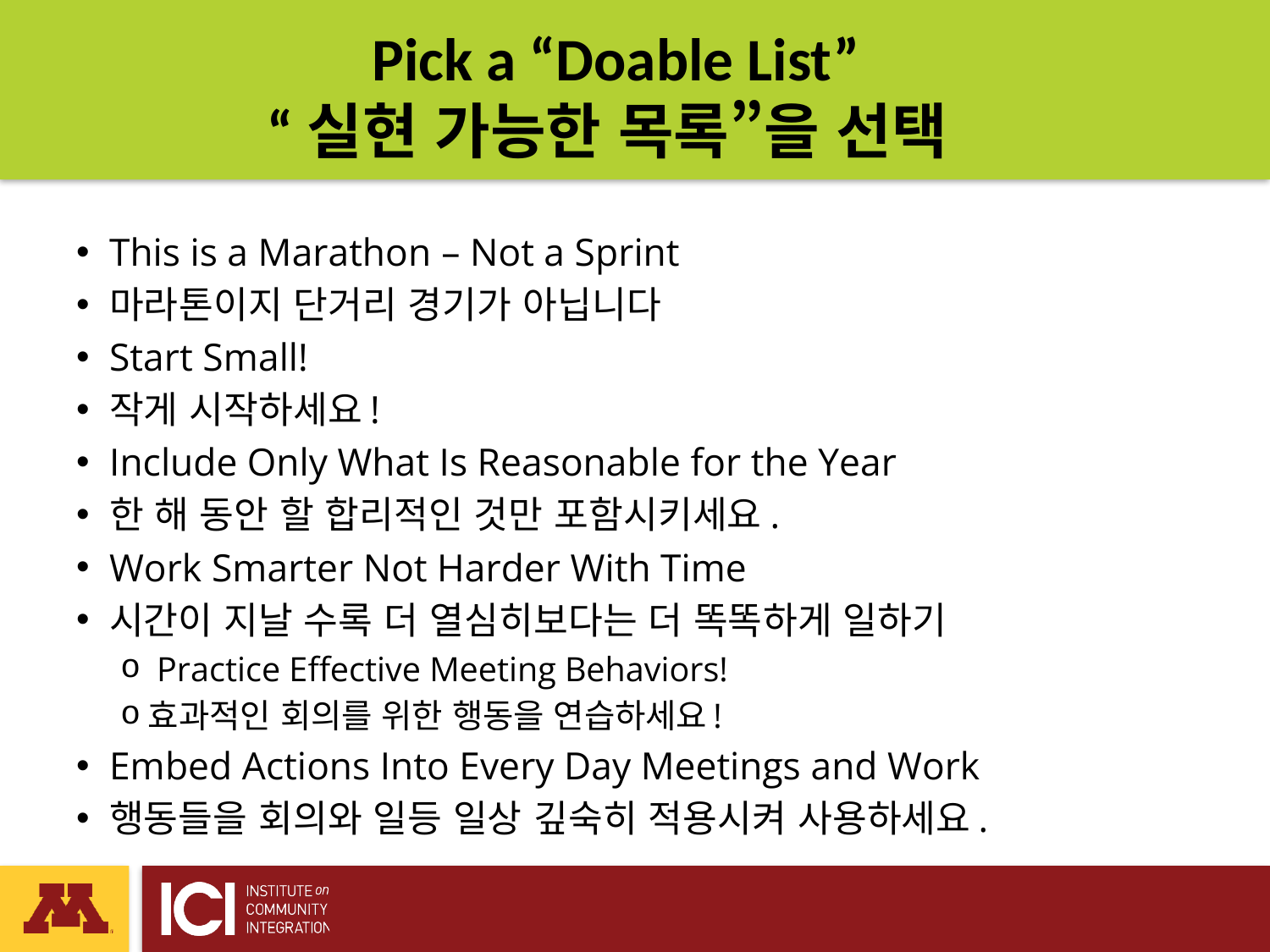

# Pick a “Doable List” “실현 가능한 목록”을 선택
This is a Marathon – Not a Sprint
마라톤이지 단거리 경기가 아닙니다
Start Small!
작게 시작하세요!
Include Only What Is Reasonable for the Year
한 해 동안 할 합리적인 것만 포함시키세요.
Work Smarter Not Harder With Time
시간이 지날 수록 더 열심히보다는 더 똑똑하게 일하기
 Practice Effective Meeting Behaviors!
효과적인 회의를 위한 행동을 연습하세요!
Embed Actions Into Every Day Meetings and Work
행동들을 회의와 일등 일상 깊숙히 적용시켜 사용하세요.